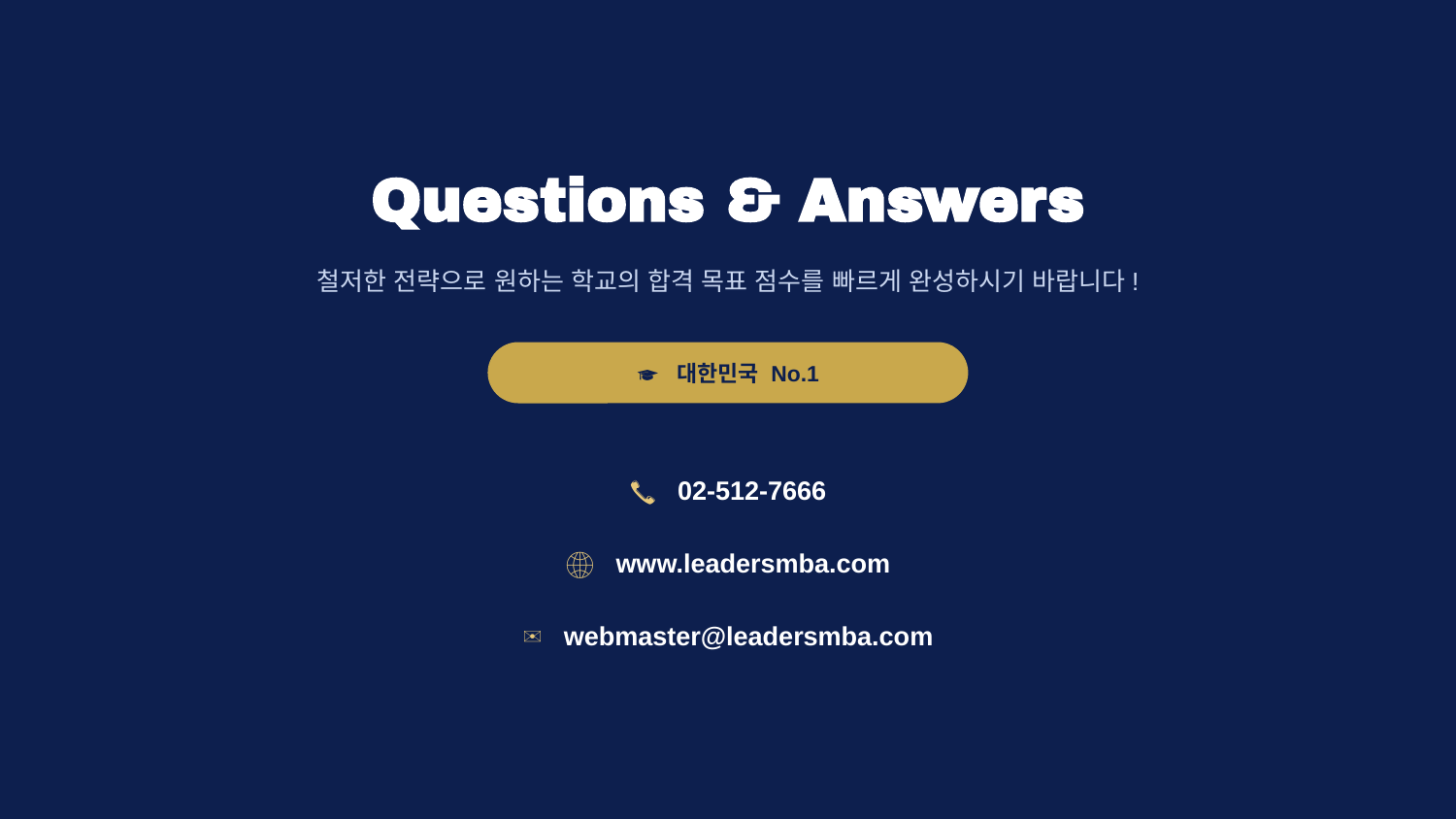

Questions & Answers
철저한 전략으로 원하는 학교의 합격 목표 점수를 빠르게 완성하시기 바랍니다!

🎓  대한민국 No.1
📞   02-512-7666
🌐   www.leadersmba.com
✉️   webmaster@leadersmba.com